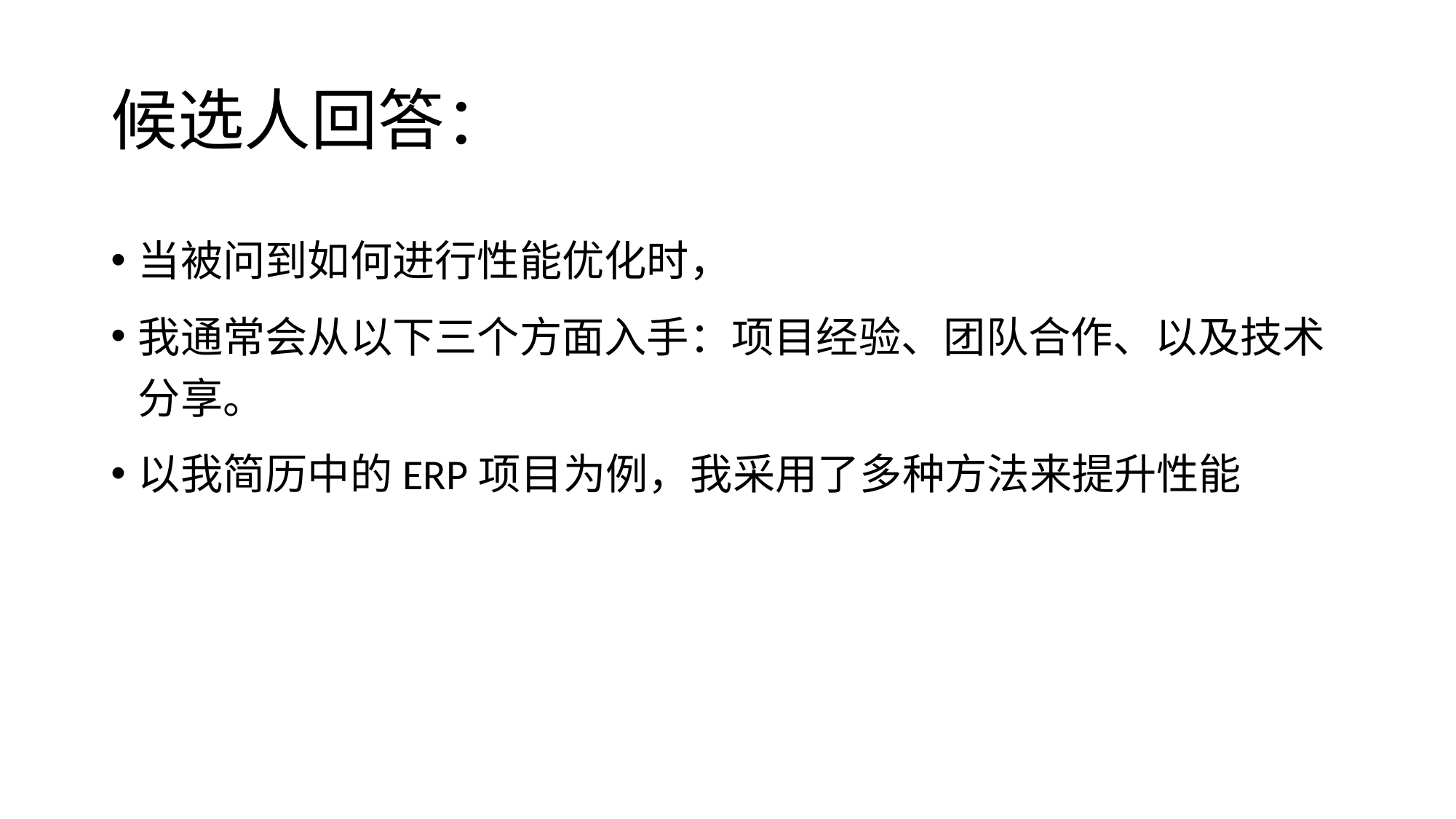

# 候选人回答：
当被问到如何进行性能优化时，
我通常会从以下三个方面入手：项目经验、团队合作、以及技术分享。
以我简历中的ERP项目为例，我采用了多种方法来提升性能